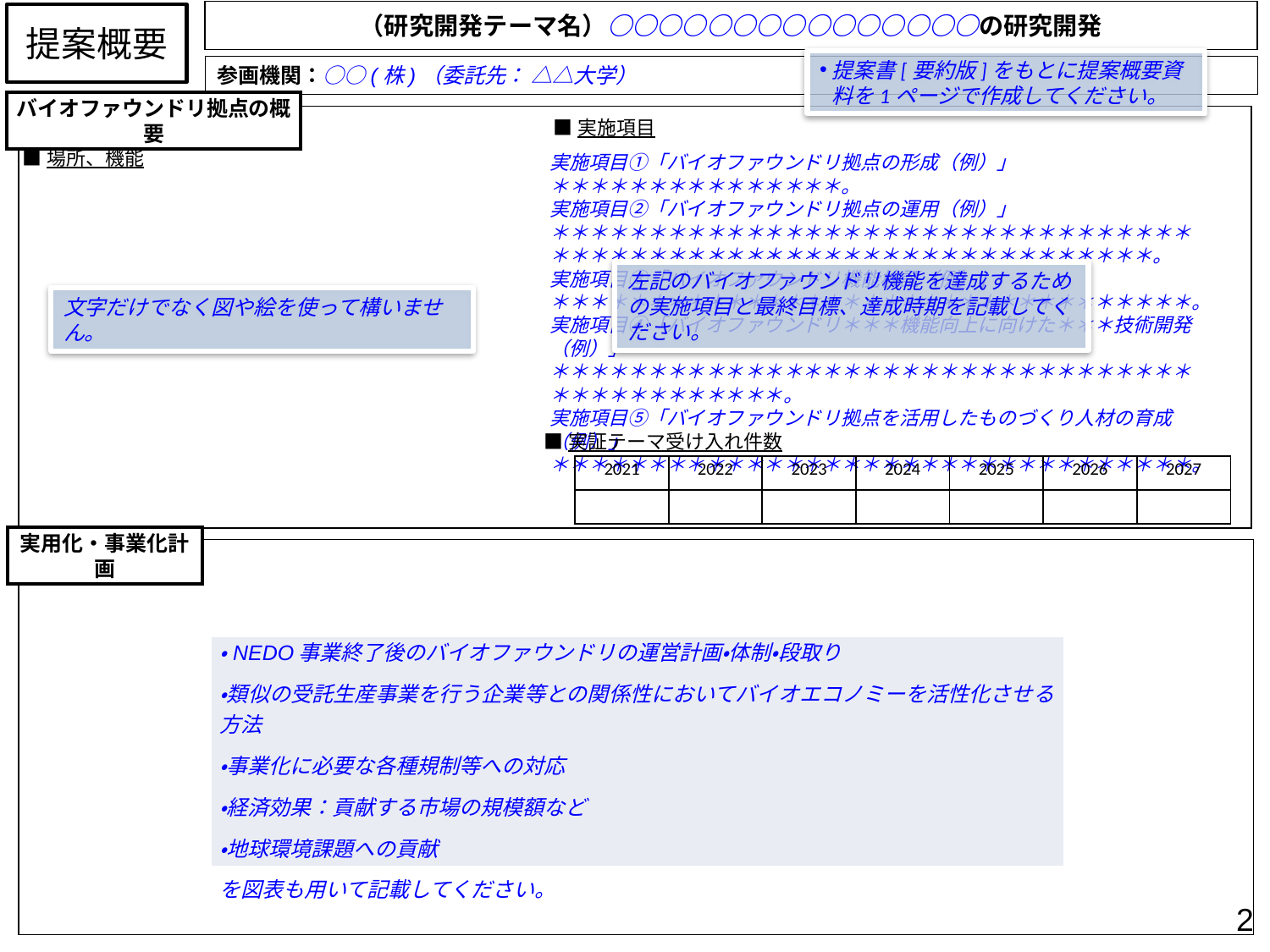

（研究開発テーマ名）○○○○○○○○○○○○○○○の研究開発
# 提案概要
提案書[要約版]をもとに提案概要資料を1ページで作成してください。
参画機関：○○(株)（委託先： △△大学）
バイオファウンドリ拠点の概要

■実施項目
■場所、機能
実施項目①「バイオファウンドリ拠点の形成（例）」
＊＊＊＊＊＊＊＊＊＊＊＊＊＊＊。
実施項目②「バイオファウンドリ拠点の運用（例）」
＊＊＊＊＊＊＊＊＊＊＊＊＊＊＊＊＊＊＊＊＊＊＊＊＊＊＊＊＊＊＊＊＊＊＊＊＊＊＊＊＊＊＊＊＊＊＊＊＊＊＊＊＊＊＊＊＊＊＊＊＊＊＊＊。
実施項目③「バイオファウンドリ機能検証（例）」
＊＊＊＊＊＊＊＊＊＊＊＊＊＊＊＊＊＊＊＊＊＊＊＊＊＊＊＊＊＊＊＊＊。
実施項目④「バイオファウンドリ＊＊＊機能向上に向けた＊＊＊技術開発（例）」
＊＊＊＊＊＊＊＊＊＊＊＊＊＊＊＊＊＊＊＊＊＊＊＊＊＊＊＊＊＊＊＊＊＊＊＊＊＊＊＊＊＊＊＊＊。
実施項目⑤「バイオファウンドリ拠点を活用したものづくり人材の育成（例）」
＊＊＊＊＊＊＊＊＊＊＊＊＊＊＊＊＊＊＊＊＊＊＊＊＊＊＊＊＊＊＊＊＊。
左記のバイオファウンドリ機能を達成するための実施項目と最終目標、達成時期を記載してください。
文字だけでなく図や絵を使って構いません。
■実証テーマ受け入れ件数
| 2021 | 2022 | 2023 | 2024 | 2025 | 2026 | 2027 |
| --- | --- | --- | --- | --- | --- | --- |
|  |  |  |  |  |  |  |
実用化・事業化計画

| ・NEDO事業終了後のバイオファウンドリの運営計画・体制・段取り ・類似の受託生産事業を行う企業等との関係性においてバイオエコノミーを活性化させる方法 ・事業化に必要な各種規制等への対応 ・経済効果：貢献する市場の規模額など ・地球環境課題への貢献 を図表も用いて記載してください。 |
| --- |
2